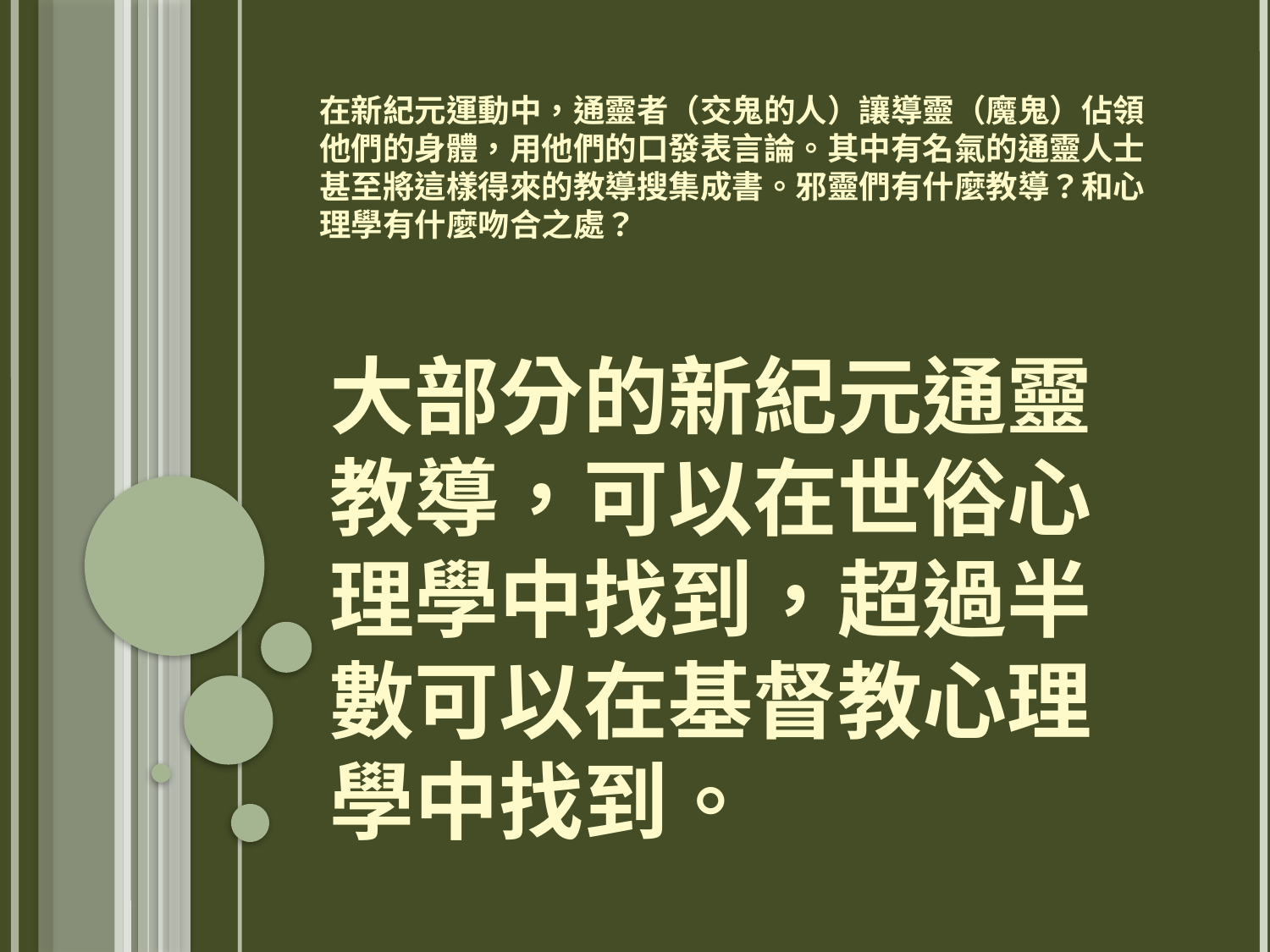

在新紀元運動中，通靈者（交鬼的人）讓導靈（魔鬼）佔領他們的身體，用他們的口發表言論。其中有名氣的通靈人士甚至將這樣得來的教導搜集成書。邪靈們有什麼教導？和心理學有什麼吻合之處？

# 大部分的新紀元通靈教導，可以在世俗心理學中找到，超過半數可以在基督教心理學中找到。